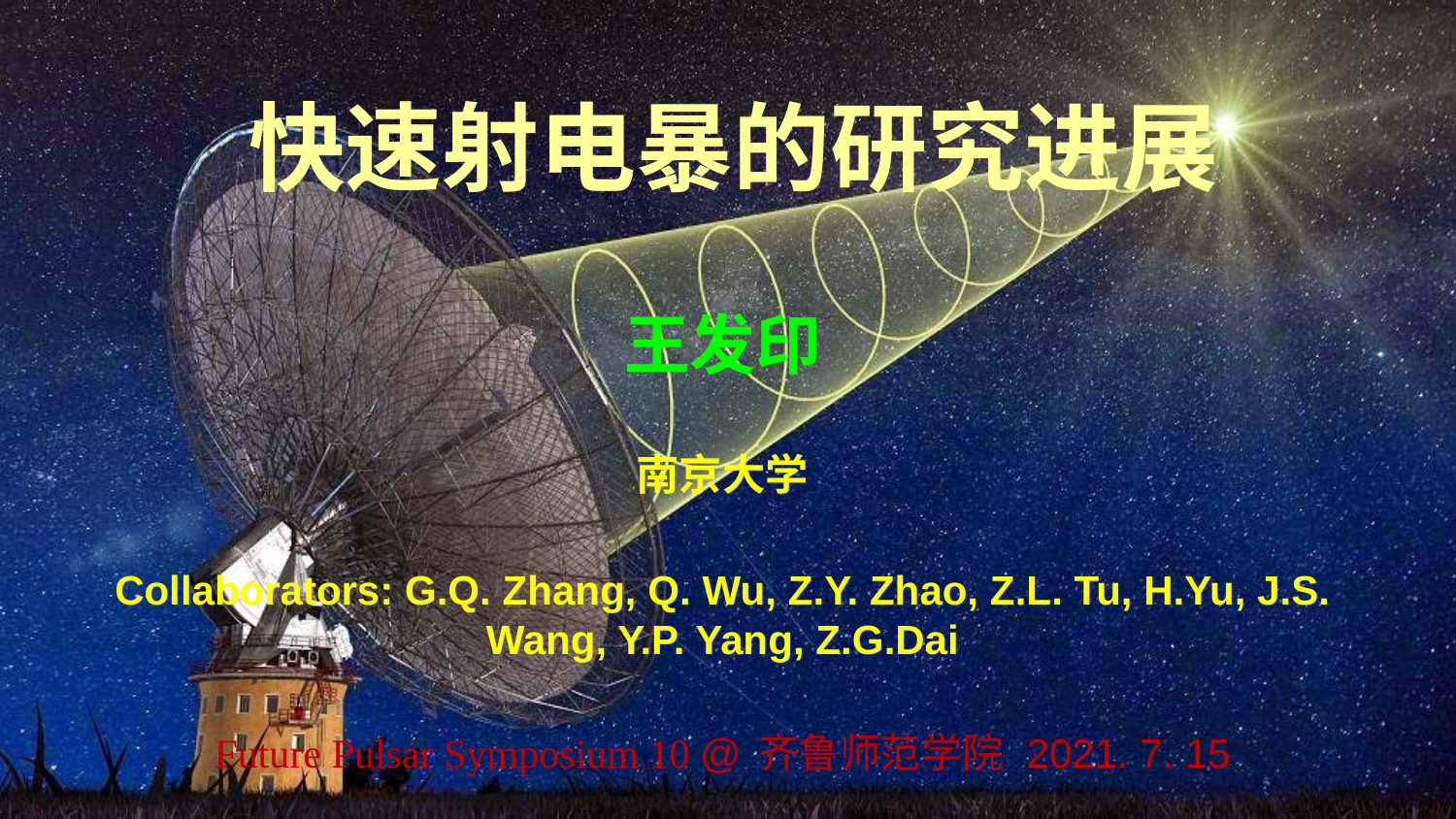

# 快速射电暴的研究进展

王发印

南京大学

Collaborators: G.Q. Zhang, Q. Wu, Z.Y. Zhao, Z.L. Tu, H.Yu, J.S. Wang, Y.P. Yang, Z.G.Dai

Future Pulsar Symposium 10 @ 齐鲁师范学院  2021. 7. 15